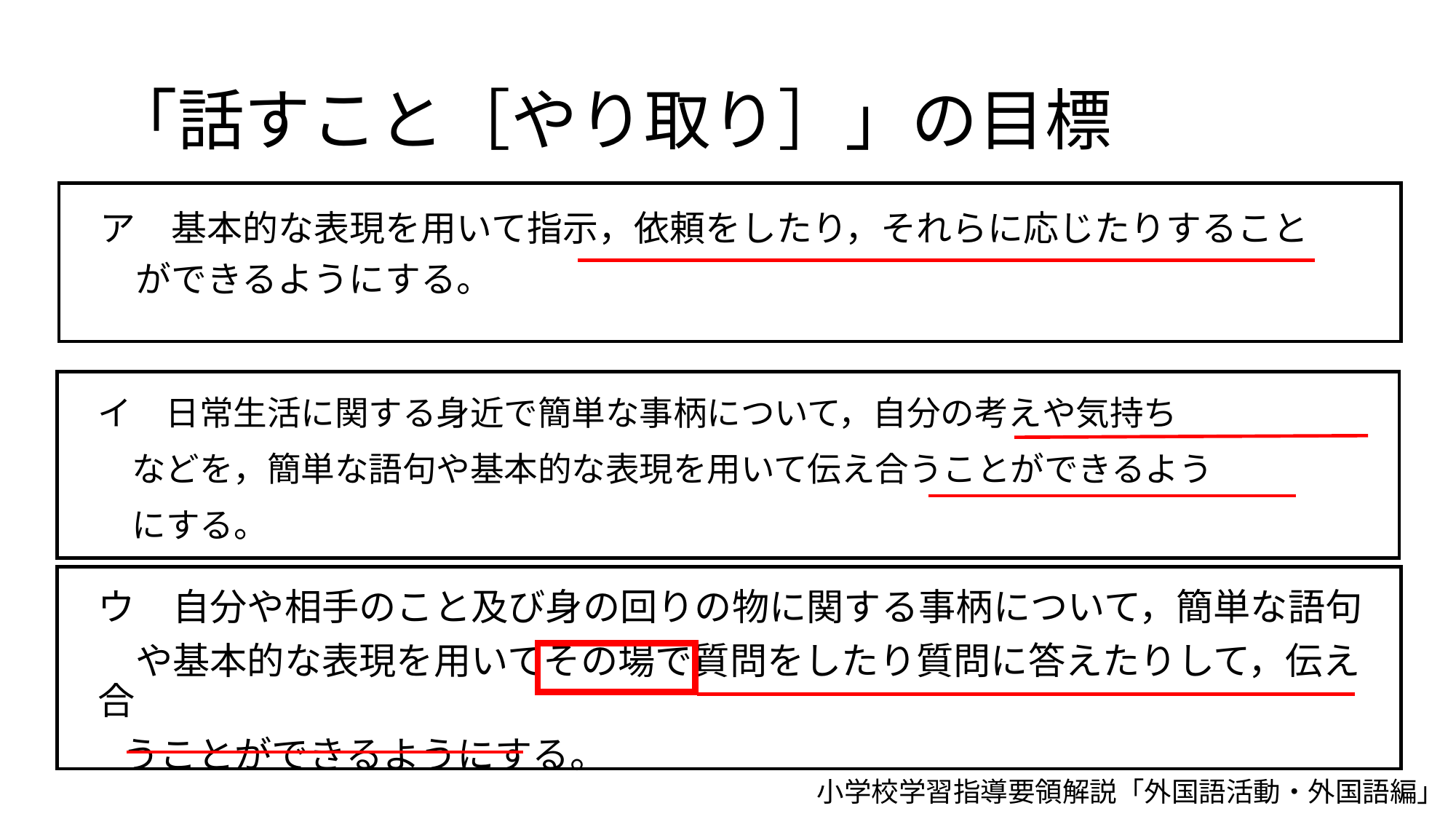

# 「話すこと［やり取り］」の目標

ア　基本的な表現を用いて指示，依頼をしたり，それらに応じたりすること
　ができるようにする。

イ　日常生活に関する身近で簡単な事柄について，自分の考えや気持ち
　などを，簡単な語句や基本的な表現を用いて伝え合うことができるよう
　にする。

ウ　自分や相手のこと及び身の回りの物に関する事柄について，簡単な語句
　や基本的な表現を用いてその場で質問をしたり質問に答えたりして，伝え合
  うことができるようにする。

小学校学習指導要領解説「外国語活動・外国語編」